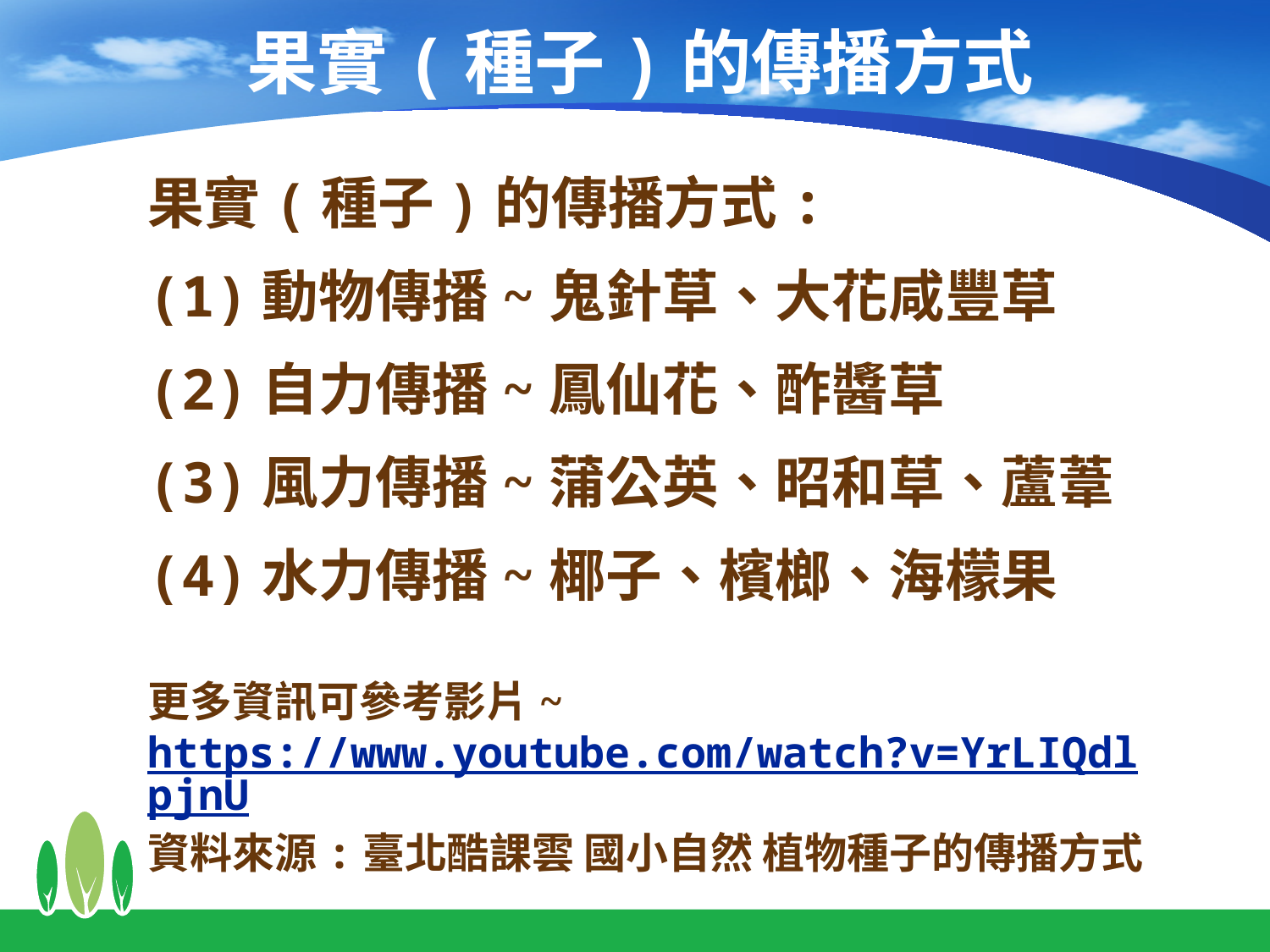

# 果實(種子)的傳播方式

果實(種子)的傳播方式:

(1)動物傳播~鬼針草、大花咸豐草

(2)自力傳播~鳳仙花、酢醬草

(3)風力傳播~蒲公英、昭和草、蘆葦

(4)水力傳播~椰子、檳榔、海檬果

更多資訊可參考影片~  https://www.youtube.com/watch?v=YrLIQdlpjnU
資料來源:臺北酷課雲 國小自然 植物種子的傳播方式